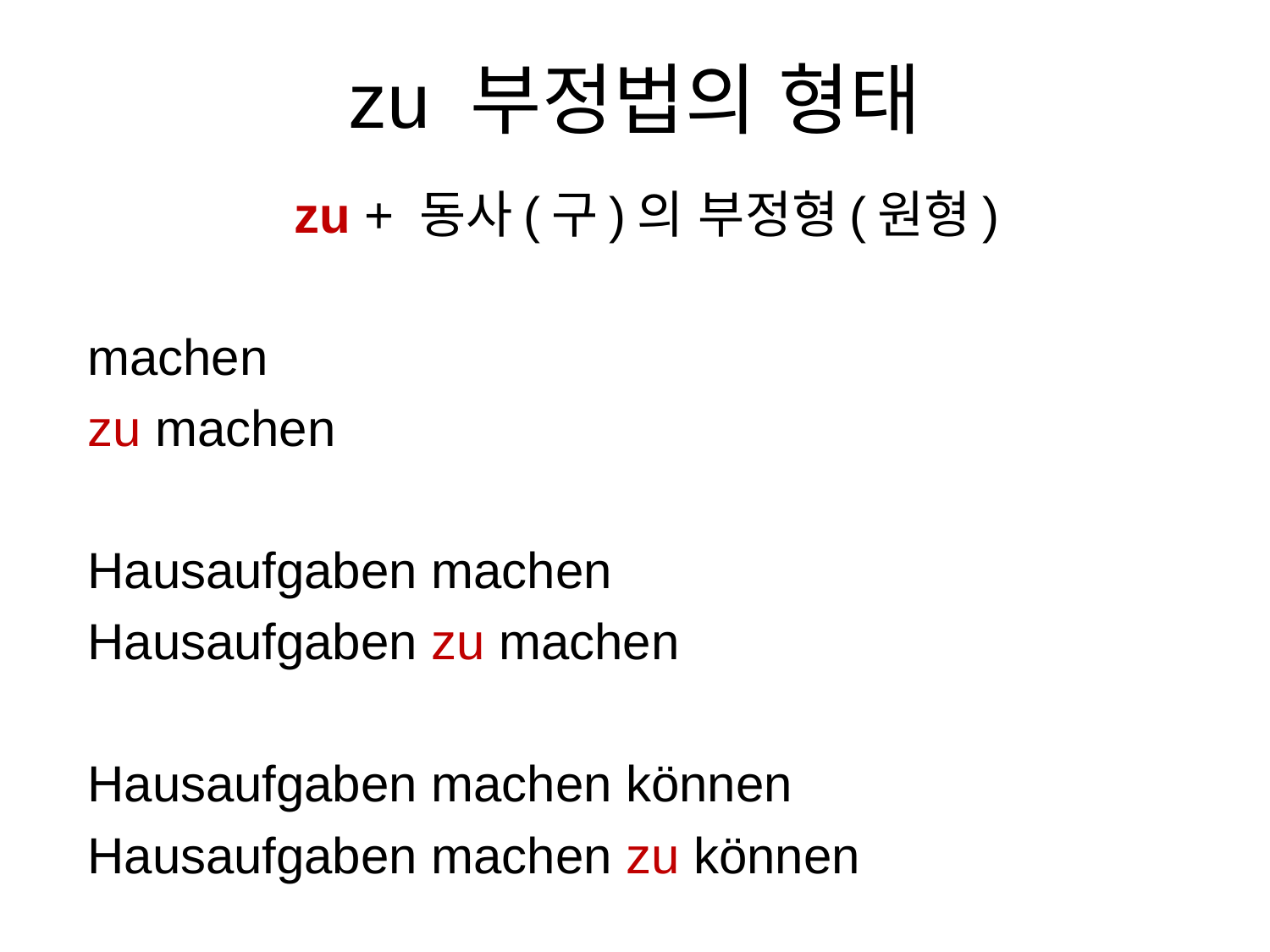

# zu 부정법의 형태
zu + 동사(구)의 부정형(원형)

machen
zu machen

Hausaufgaben machen
Hausaufgaben zu machen

Hausaufgaben machen können
Hausaufgaben machen zu können